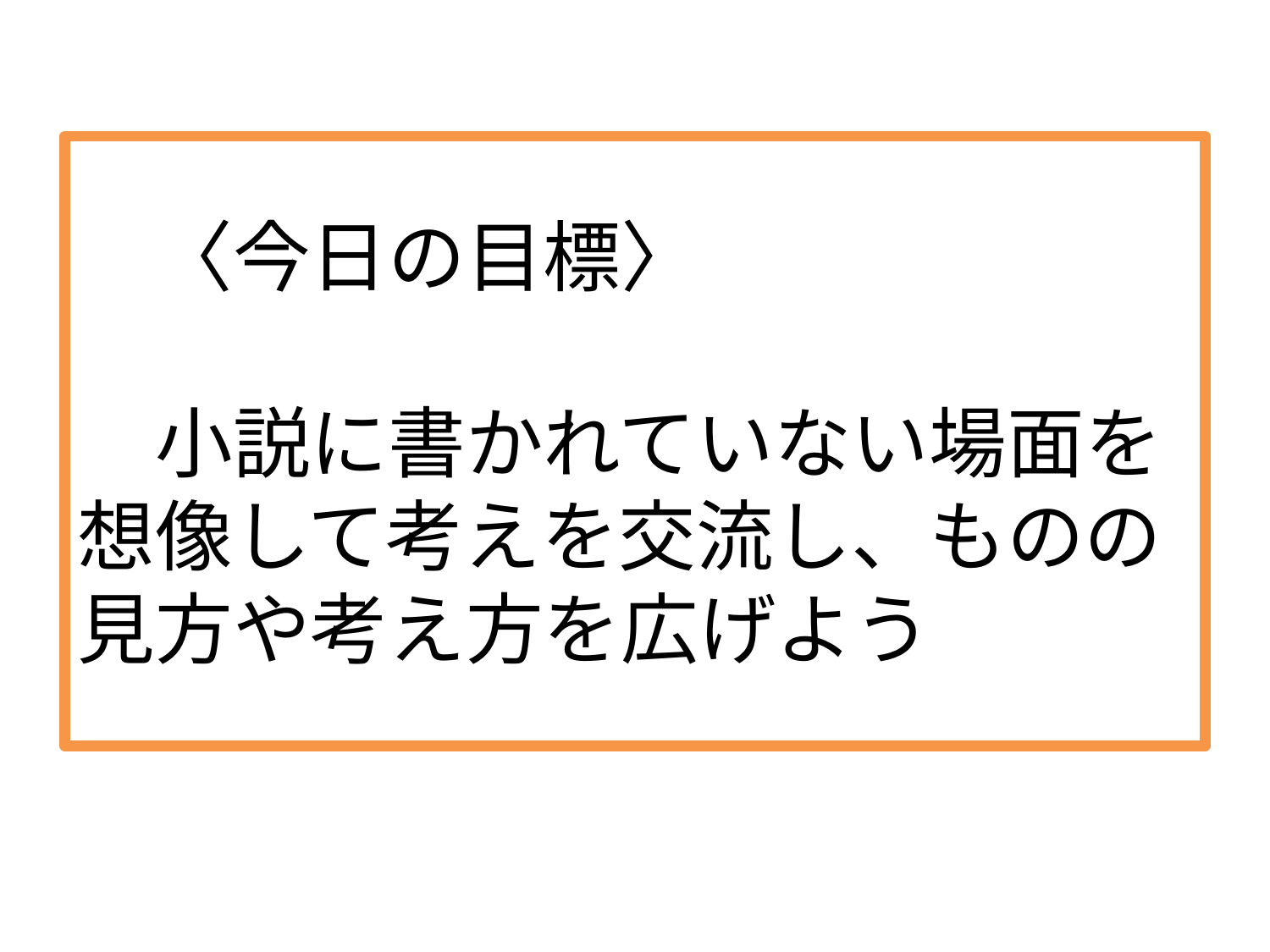

# 〈今日の目標〉 　小説に書かれていない場面を想像して考えを交流し、ものの見方や考え方を広げよう